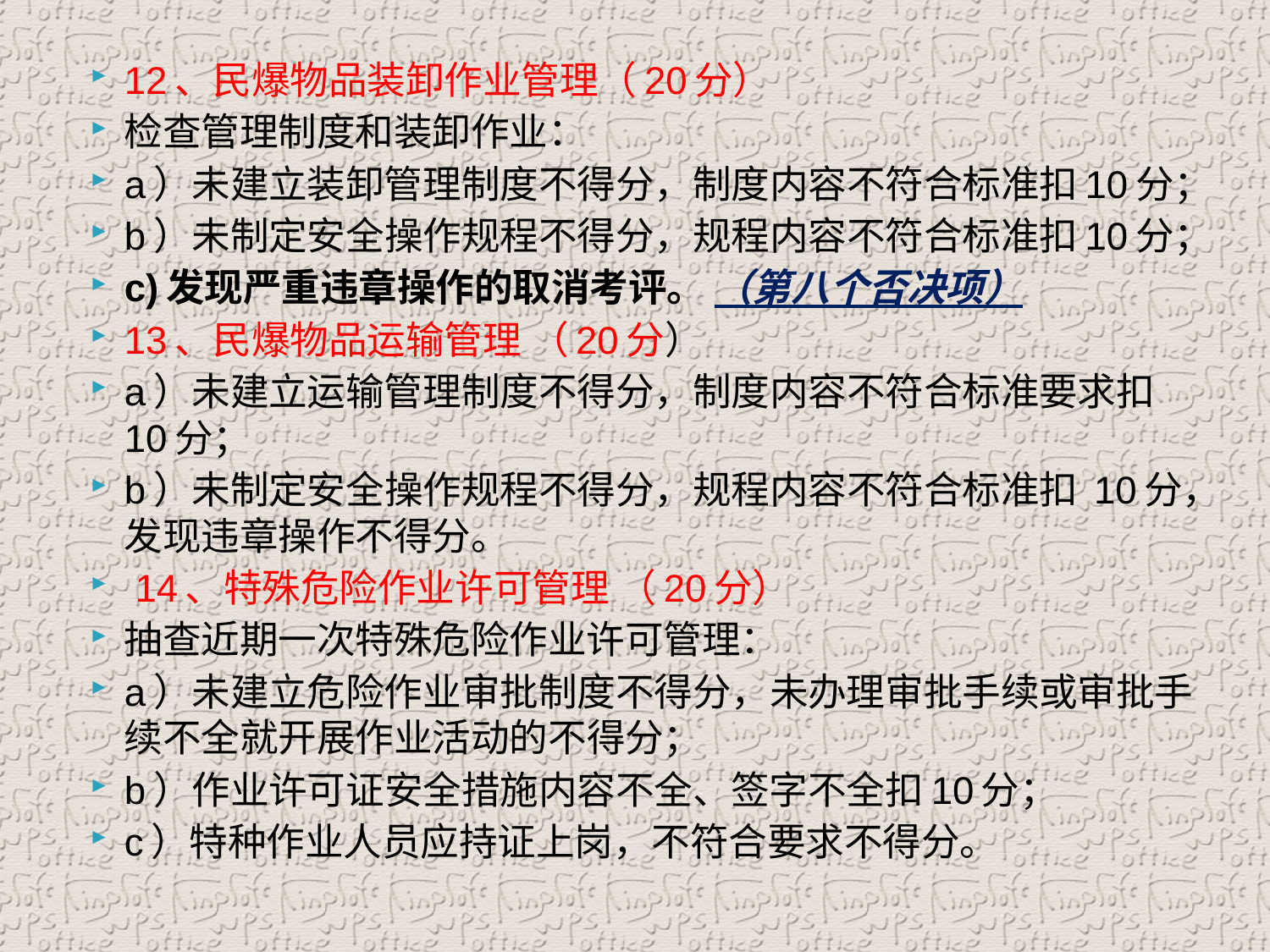

12、民爆物品装卸作业管理（20分）
检查管理制度和装卸作业：
a）未建立装卸管理制度不得分，制度内容不符合标准扣10分；
b）未制定安全操作规程不得分，规程内容不符合标准扣10分；
c)发现严重违章操作的取消考评。 （第八个否决项）
13、民爆物品运输管理 （20分）
a）未建立运输管理制度不得分，制度内容不符合标准要求扣 10分；
b）未制定安全操作规程不得分，规程内容不符合标准扣 10分，发现违章操作不得分。
 14、特殊危险作业许可管理 （20分）
抽查近期一次特殊危险作业许可管理：
a）未建立危险作业审批制度不得分，未办理审批手续或审批手续不全就开展作业活动的不得分；
b）作业许可证安全措施内容不全、签字不全扣10分；
c）特种作业人员应持证上岗，不符合要求不得分。